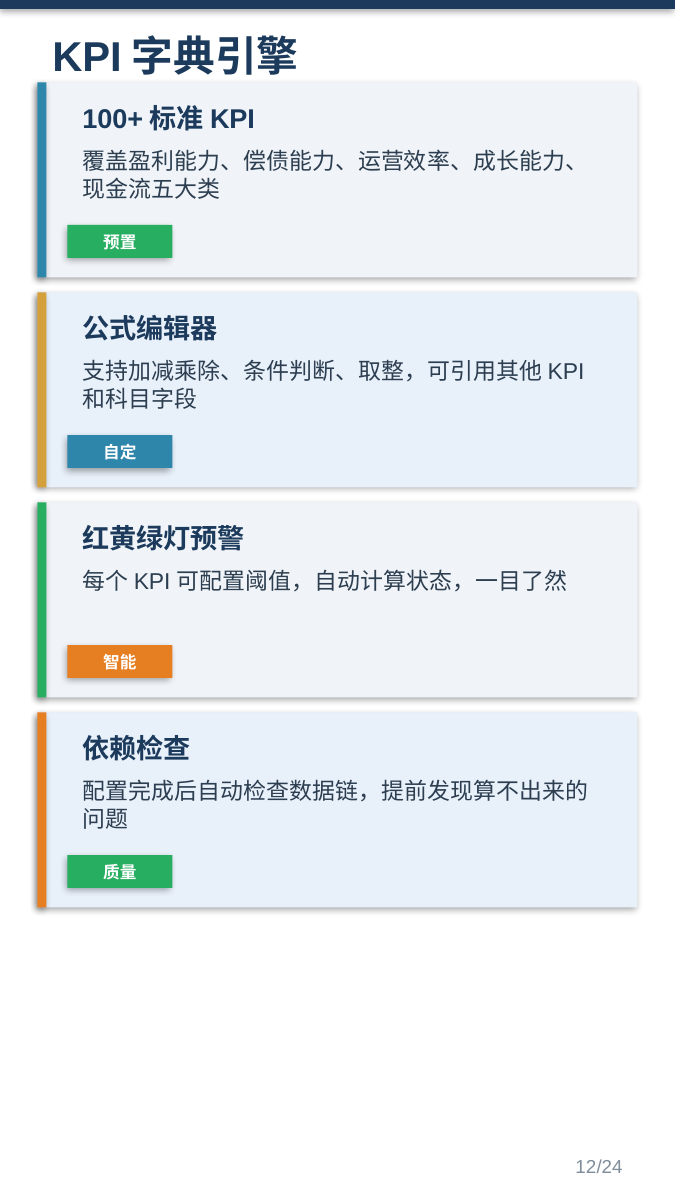

KPI字典引擎

100+标准KPI
覆盖盈利能力、偿债能力、运营效率、成长能力、现金流五大类

预置

公式编辑器
支持加减乘除、条件判断、取整，可引用其他KPI和科目字段

自定

红黄绿灯预警
每个KPI可配置阈值，自动计算状态，一目了然

智能

依赖检查
配置完成后自动检查数据链，提前发现算不出来的问题

质量
12/24